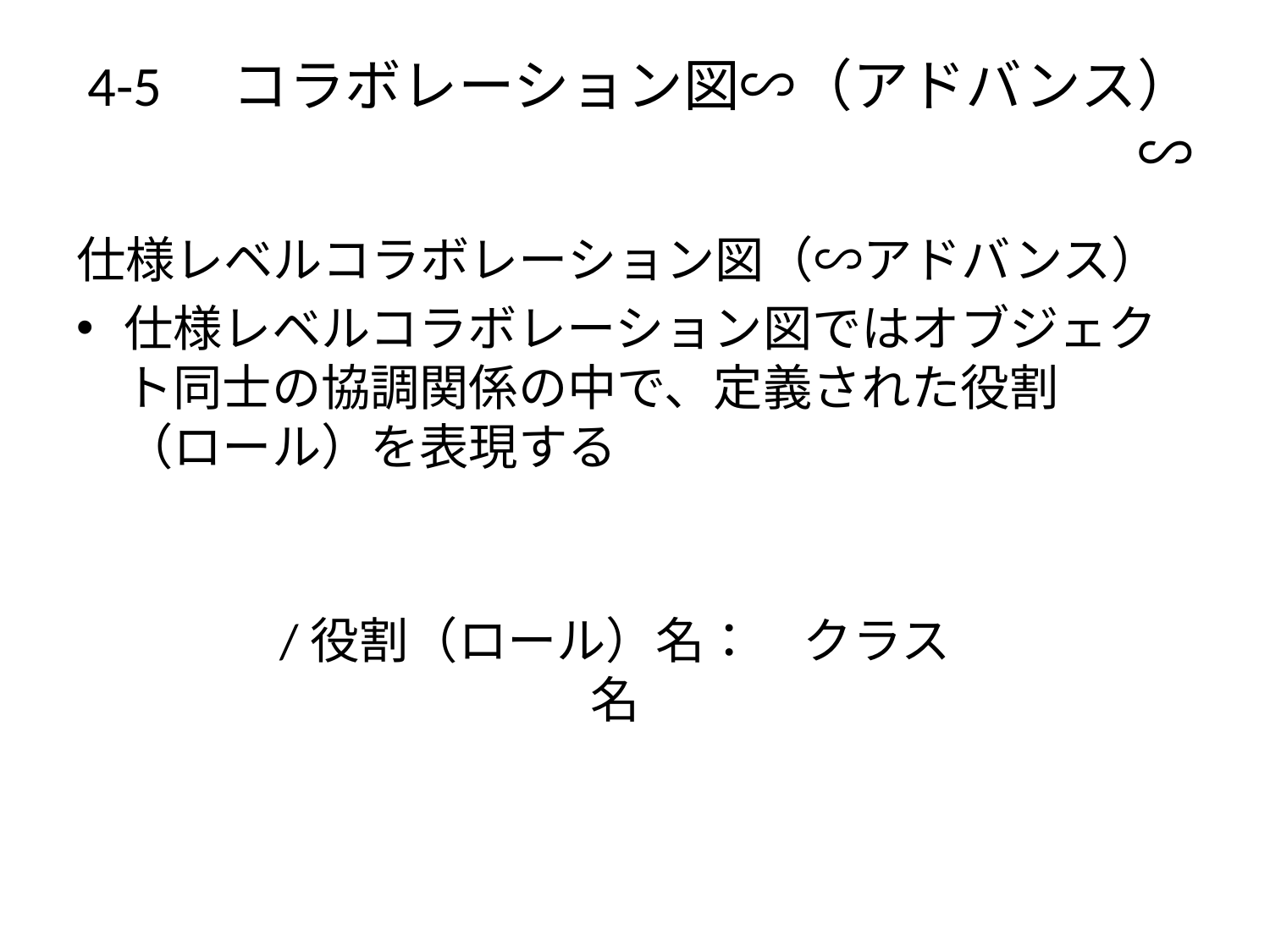

# 4-5　コラボレーション図∽（アドバンス）∽
仕様レベルコラボレーション図（∽アドバンス）
仕様レベルコラボレーション図ではオブジェクト同士の協調関係の中で、定義された役割（ロール）を表現する

/役割（ロール）名：　クラス名